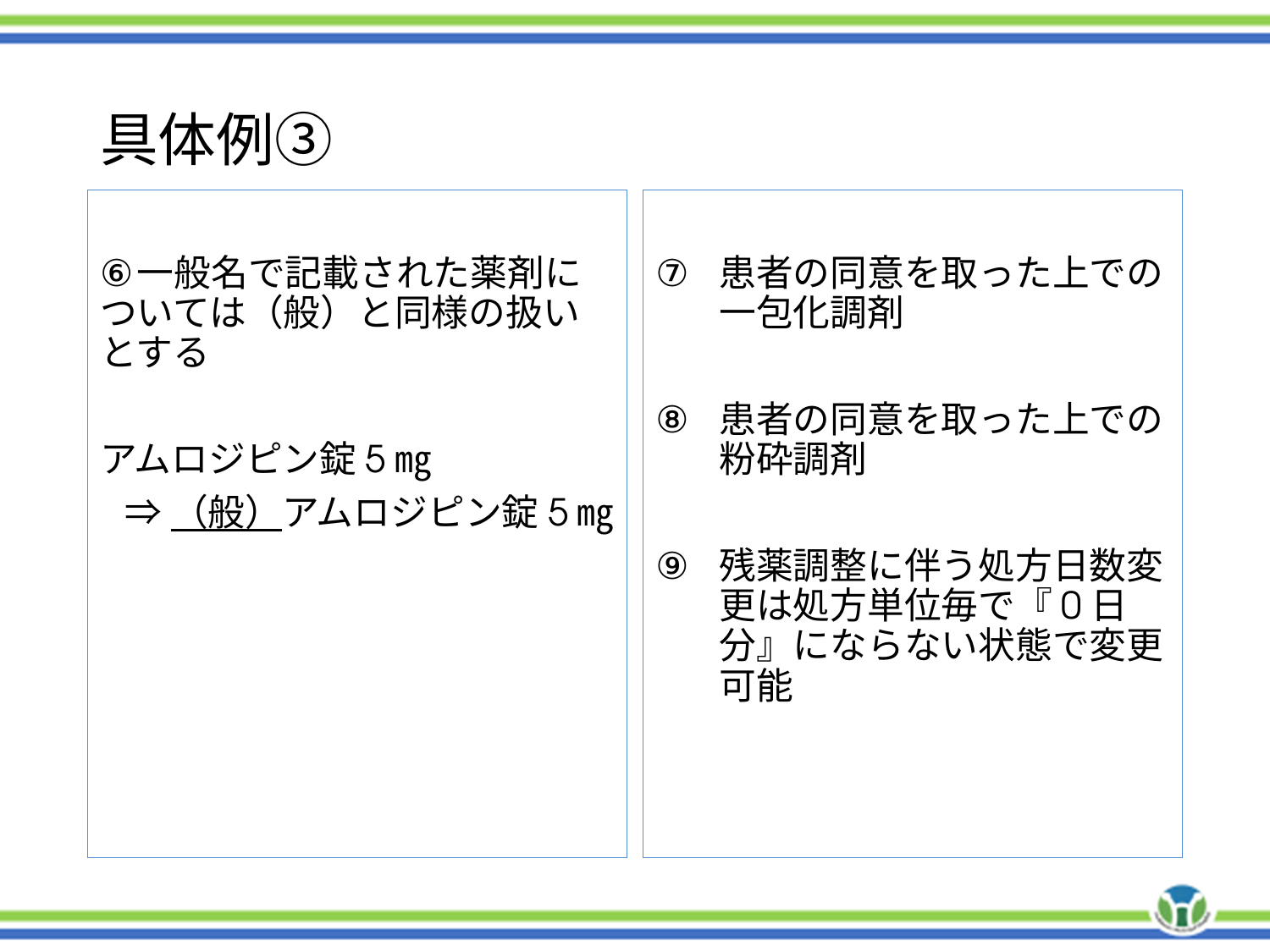

# 具体例③

一般名で記載された薬剤については（般）と同様の扱いとする

アムロジピン錠5㎎
⇒（般）アムロジピン錠5㎎

患者の同意を取った上での一包化調剤

患者の同意を取った上での粉砕調剤

残薬調整に伴う処方日数変更は処方単位毎で『0日分』にならない状態で変更可能